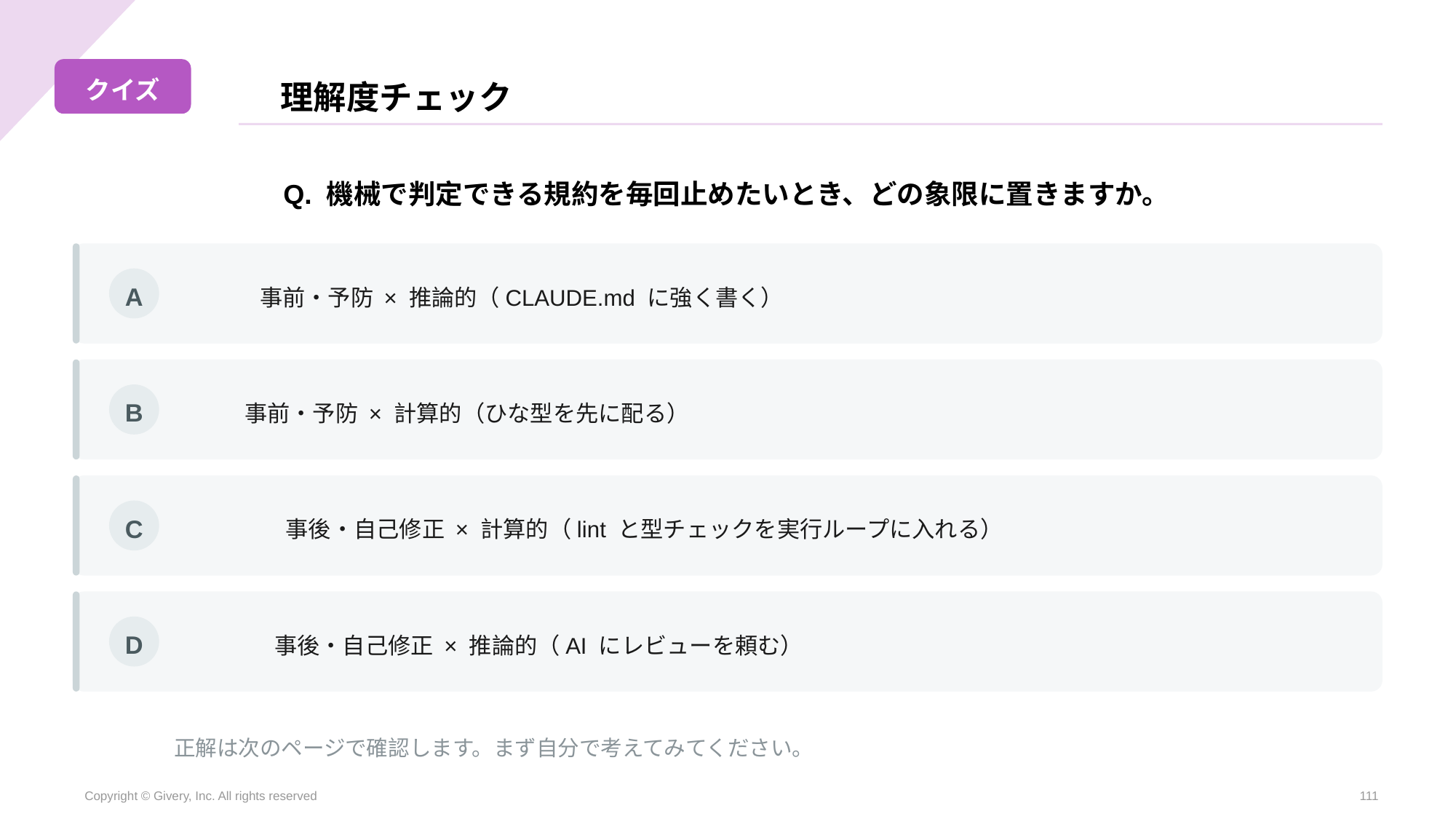

クイズ
理解度チェック

Q. 機械で判定できる規約を毎回止めたいとき、どの象限に置きますか。

A
事前・予防 × 推論的（CLAUDE.md に強く書く）

B
事前・予防 × 計算的（ひな型を先に配る）

C
事後・自己修正 × 計算的（lint と型チェックを実行ループに入れる）

D
事後・自己修正 × 推論的（AI にレビューを頼む）
正解は次のページで確認します。まず自分で考えてみてください。
Copyright © Givery, Inc. All rights reserved
111